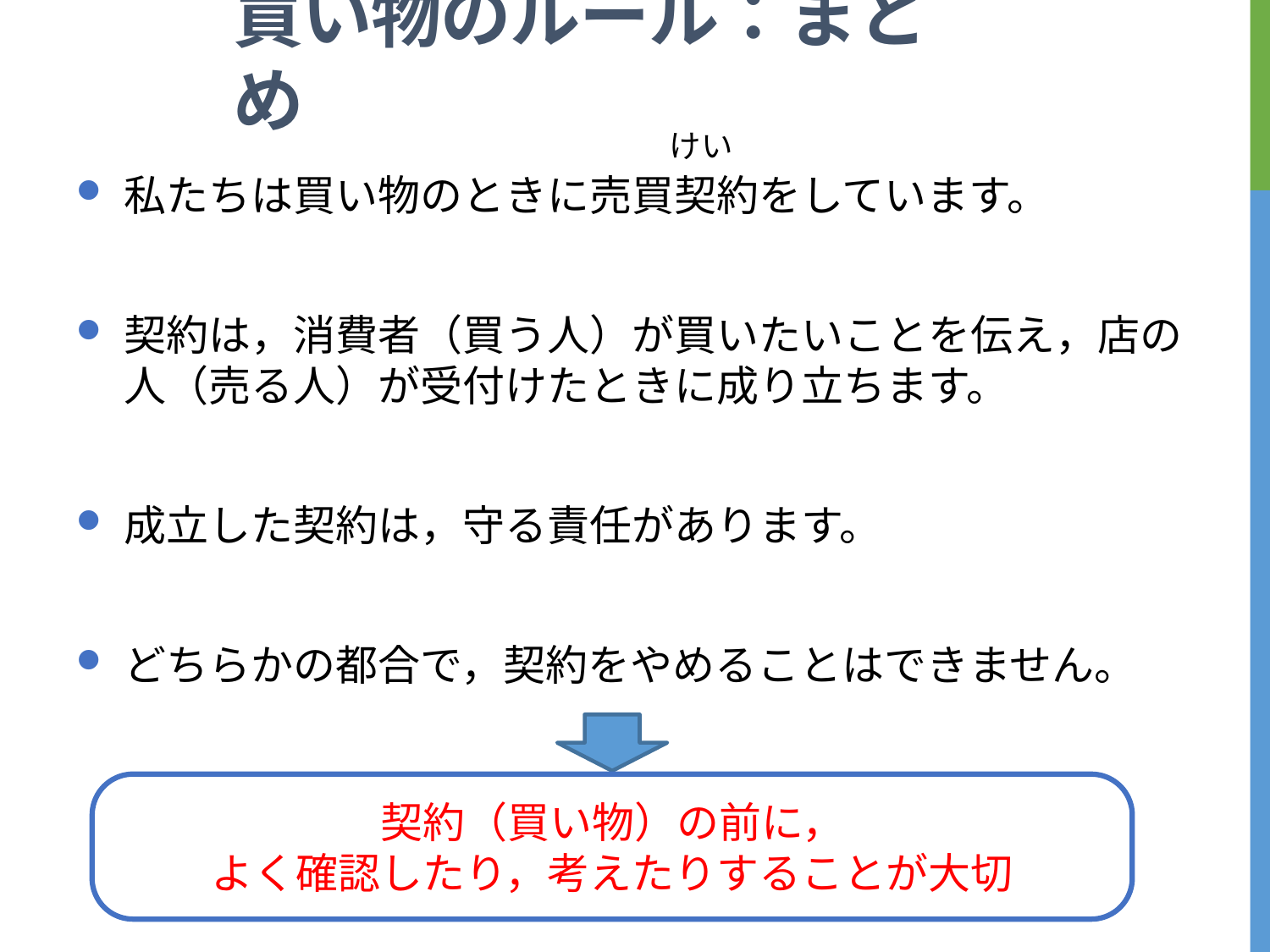

# 買い物のルール：まとめ
けい
私たちは買い物のときに売買契約をしています。

契約は，消費者（買う人）が買いたいことを伝え，店の人（売る人）が受付けたときに成り立ちます。

成立した契約は，守る責任があります。

どちらかの都合で，契約をやめることはできません。

契約（買い物）の前に，
よく確認したり，考えたりすることが大切